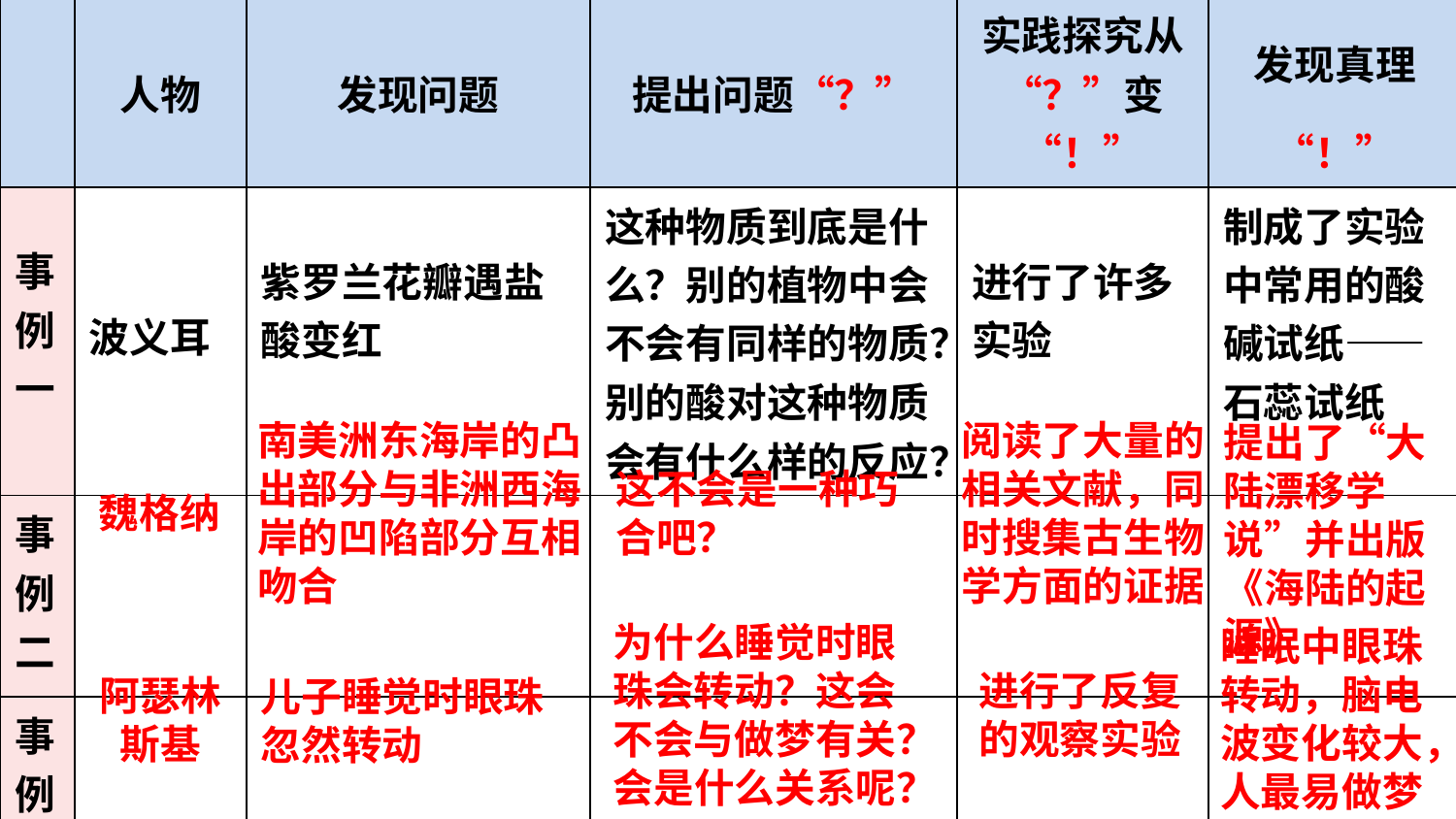

|  | 人物 | 发现问题 | 提出问题“？” | 实践探究从“？”变“！” | 发现真理“！” |
| --- | --- | --- | --- | --- | --- |
| 事例一 | 波义耳 | 紫罗兰花瓣遇盐酸变红 | 这种物质到底是什么？别的植物中会不会有同样的物质？别的酸对这种物质会有什么样的反应？ | 进行了许多实验 | 制成了实验中常用的酸碱试纸——石蕊试纸 |
| 事例二 |  |  |  |  |  |
| 事例三 |  |  |  |  |  |
南美洲东海岸的凸出部分与非洲西海岸的凹陷部分互相吻合
阅读了大量的相关文献，同时搜集古生物学方面的证据
提出了“大陆漂移学说”并出版《海陆的起源》
这不会是一种巧合吧？
魏格纳
为什么睡觉时眼珠会转动？这会不会与做梦有关？会是什么关系呢？
睡眠中眼珠转动，脑电波变化较大，人最易做梦
进行了反复的观察实验
阿瑟林
斯基
儿子睡觉时眼珠忽然转动